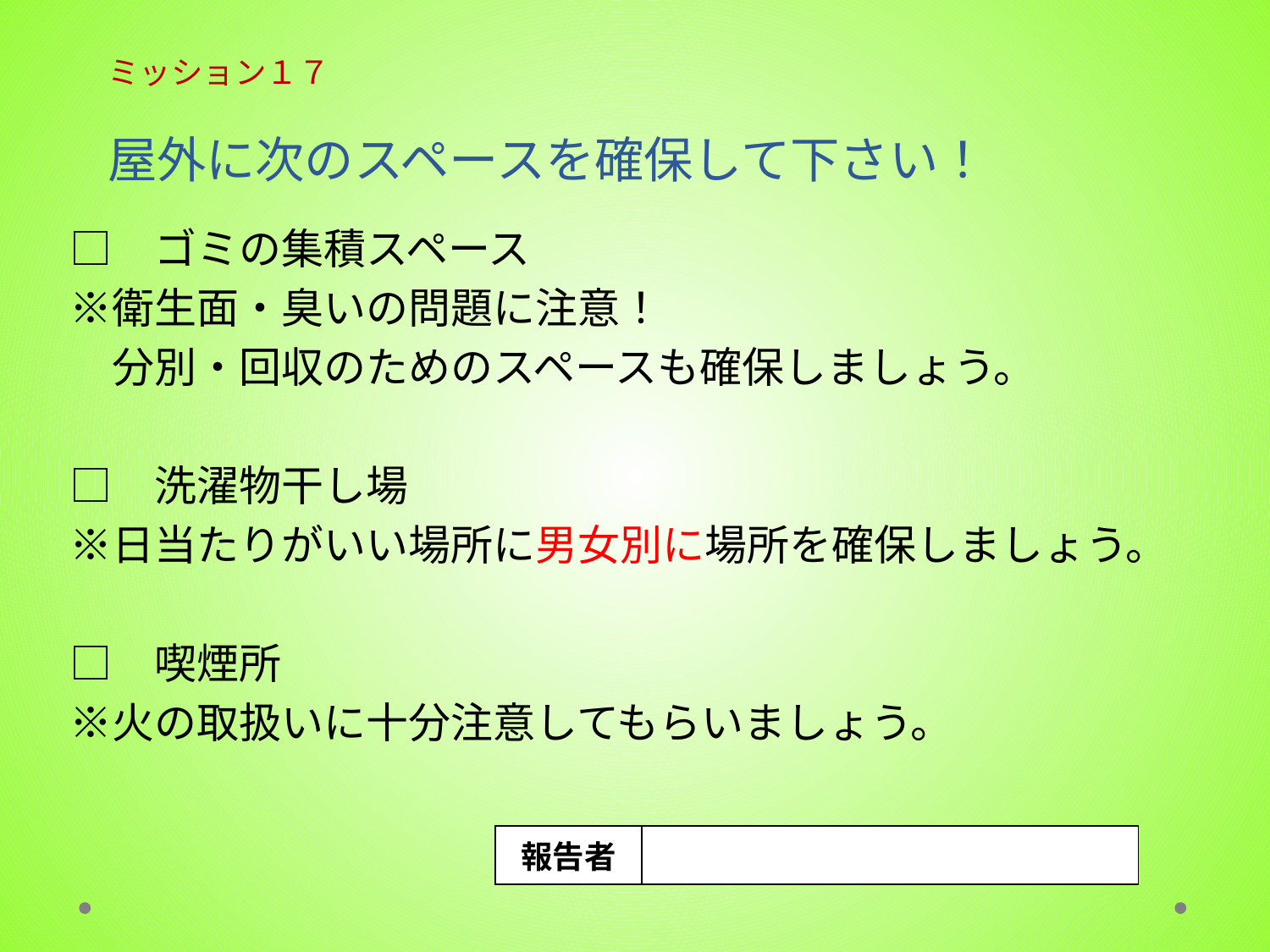

# ミッション１７ 屋外に次のスペースを確保して下さい！
　□　ゴミの集積スペース
　※衛生面・臭いの問題に注意！
　　分別・回収のためのスペースも確保しましょう。

　□　洗濯物干し場
　※日当たりがいい場所に男女別に場所を確保しましょう。

　□　喫煙所
　※火の取扱いに十分注意してもらいましょう。

| 報告者 |  |
| --- | --- |